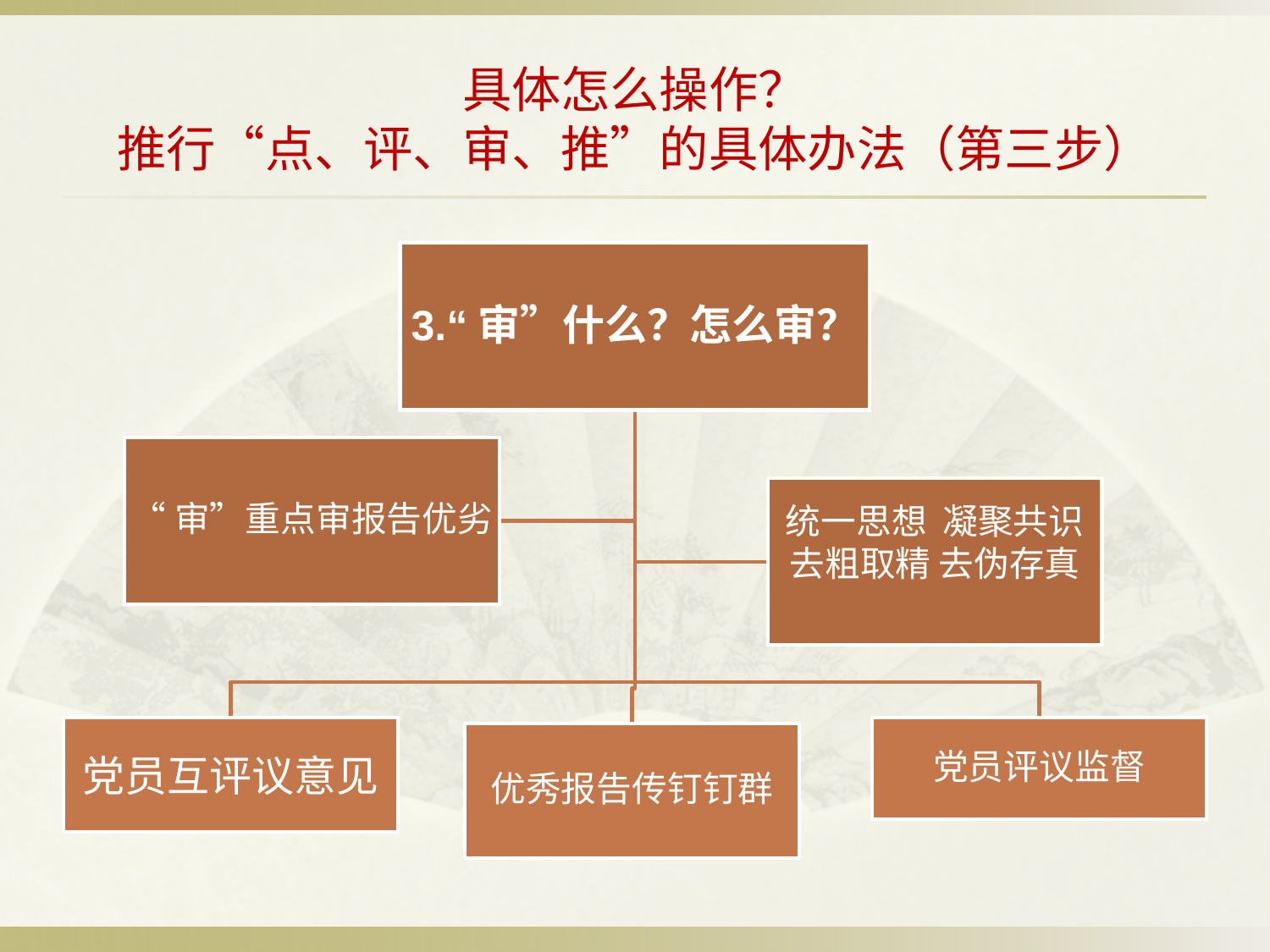

# 具体怎么操作？ 推行“点、评、审、推”的具体办法（第三步）
3.“审”什么？怎么审？
党员互评议意见
优秀报告传钉钉群
党员评议监督
“审”重点审报告优劣
统一思想  凝聚共识
去粗取精 去伪存真